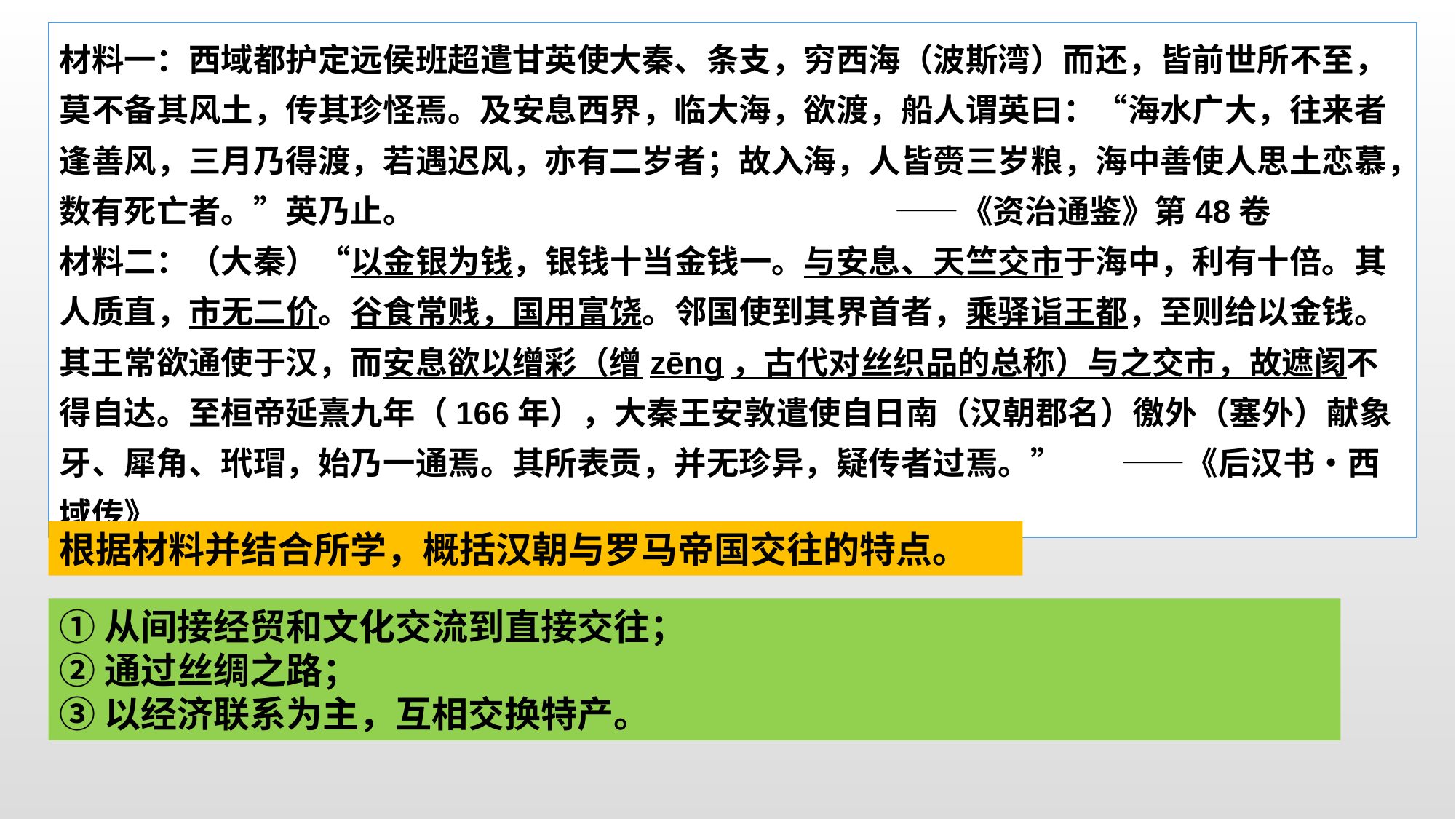

材料一：西域都护定远侯班超遣甘英使大秦、条支，穷西海（波斯湾）而还，皆前世所不至，莫不备其风土，传其珍怪焉。及安息西界，临大海，欲渡，船人谓英曰：“海水广大，往来者逢善风，三月乃得渡，若遇迟风，亦有二岁者；故入海，人皆赍三岁粮，海中善使人思土恋慕，数有死亡者。”英乃止。                                                                  ——《资治通鉴》第48卷
材料二：（大秦）“以金银为钱，银钱十当金钱一。与安息、天竺交市于海中，利有十倍。其人质直，市无二价。谷食常贱，国用富饶。邻国使到其界首者，乘驿诣王都，至则给以金钱。其王常欲通使于汉，而安息欲以缯彩（缯zēng，古代对丝织品的总称）与之交市，故遮阂不得自达。至桓帝延熹九年（166年），大秦王安敦遣使自日南（汉朝郡名）徼外（塞外）献象牙、犀角、玳瑁，始乃一通焉。其所表贡，并无珍异，疑传者过焉。”        ——《后汉书•西域传》
根据材料并结合所学，概括汉朝与罗马帝国交往的特点。
①从间接经贸和文化交流到直接交往；
②通过丝绸之路；
③以经济联系为主，互相交换特产。